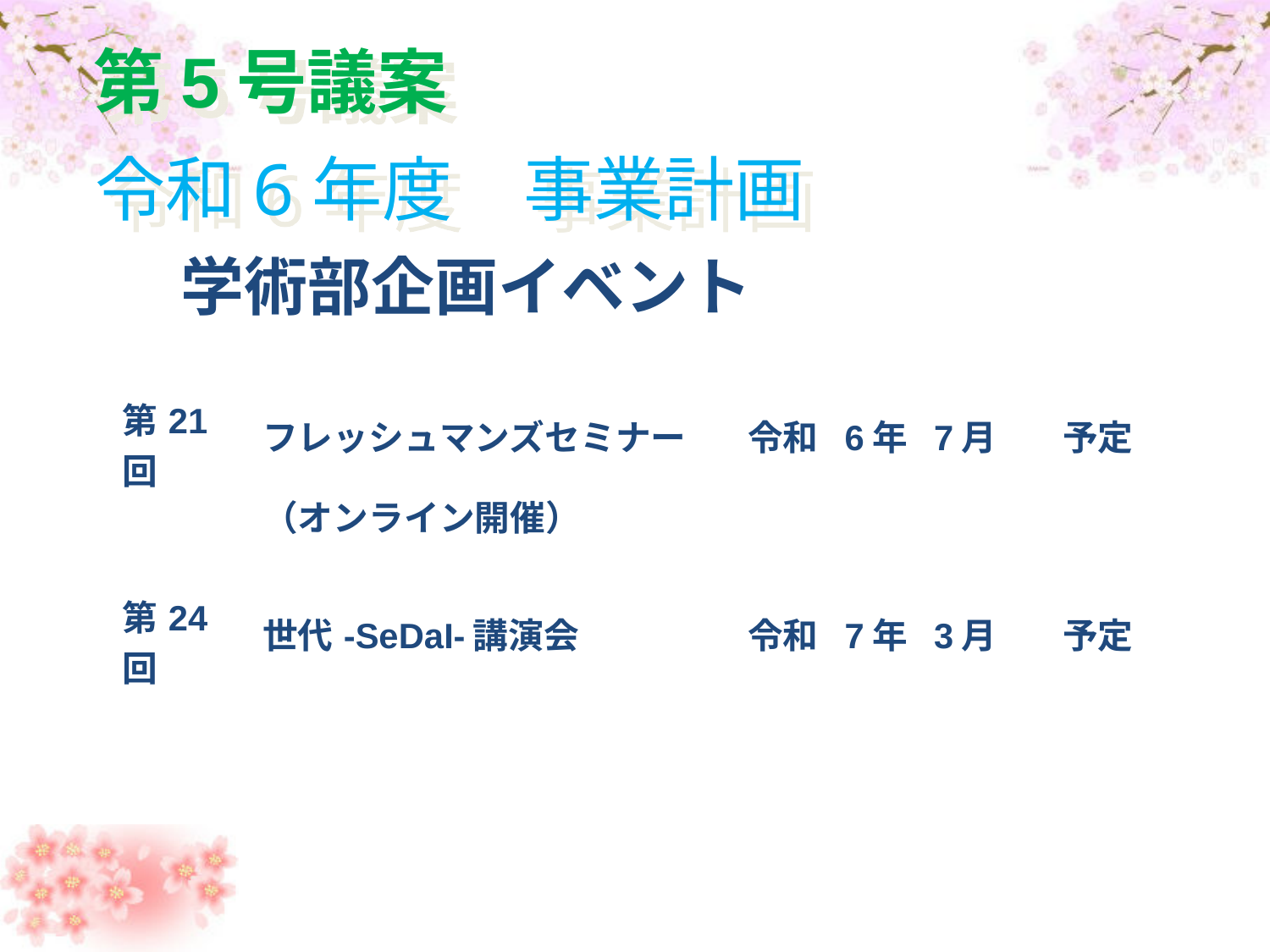

第5号議案
	令和6年度　事業計画

学術部企画イベント
| 第21回 | フレッシュマンズセミナー | 令和 6年 7月 | 予定 |
| --- | --- | --- | --- |
|  | （オンライン開催） |  |  |
| 第24回 | 世代-SeDaI-講演会 | 令和 7年 3月 | 予定 |